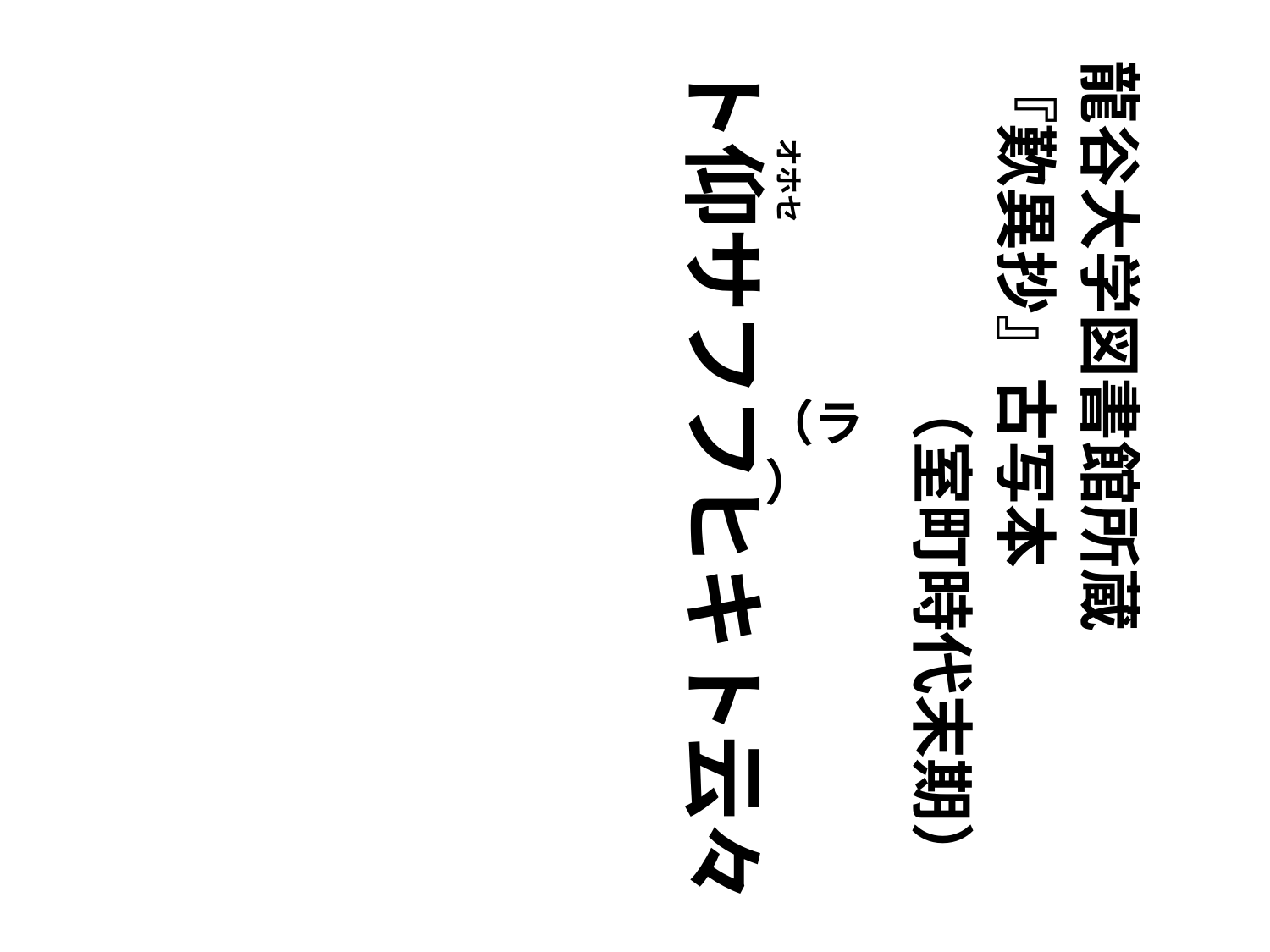

ト仰サフフヒキト云々
オホセ
（ラ）
龍谷大学図書館所蔵
『歎異抄』古写本
　　　　　（室町時代末期）